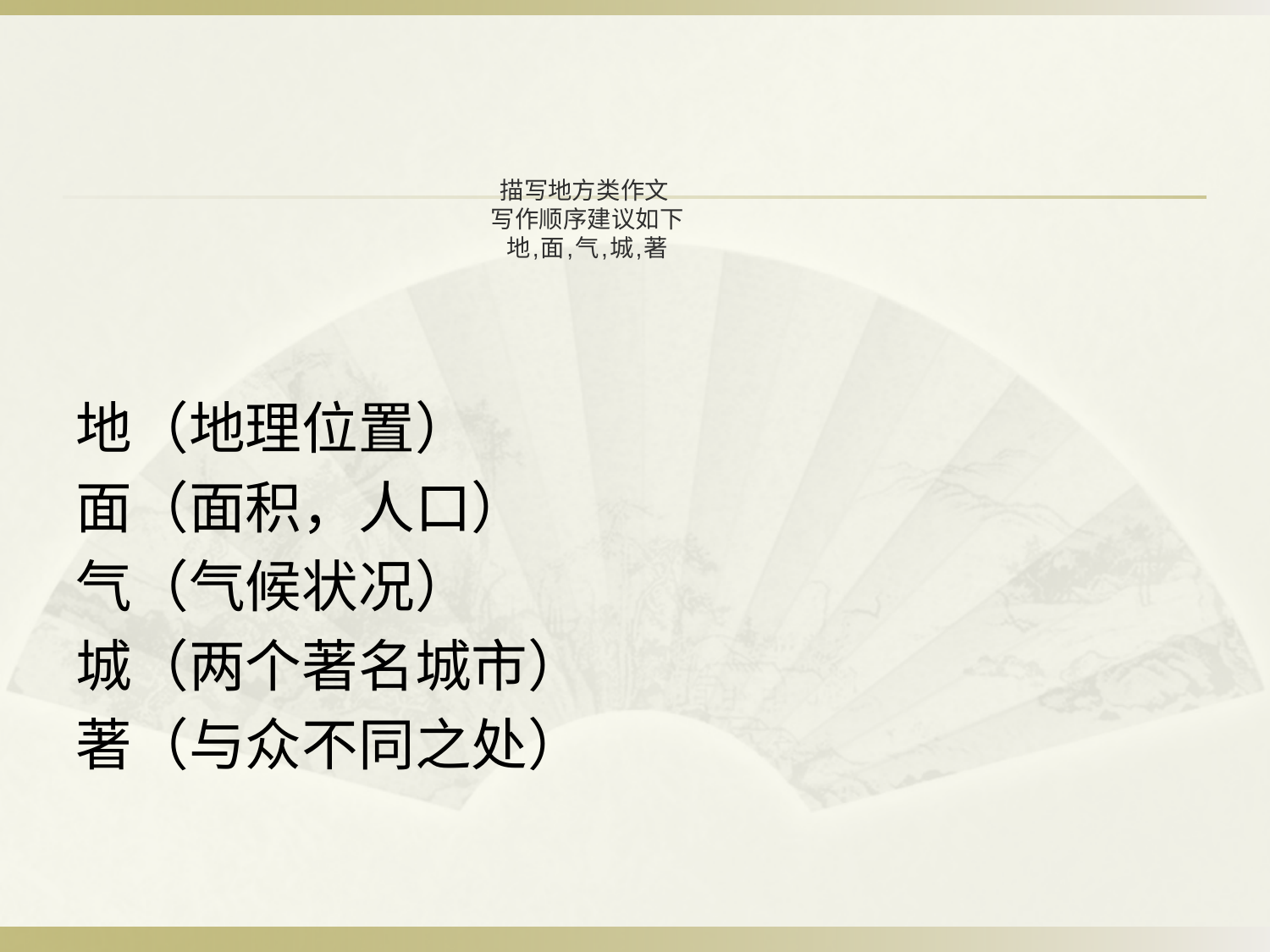

# 描写地方类作文  写作顺序建议如下 地,面,气,城,著

地（地理位置）
面（面积，人口）
气（气候状况）
城（两个著名城市）
著（与众不同之处）